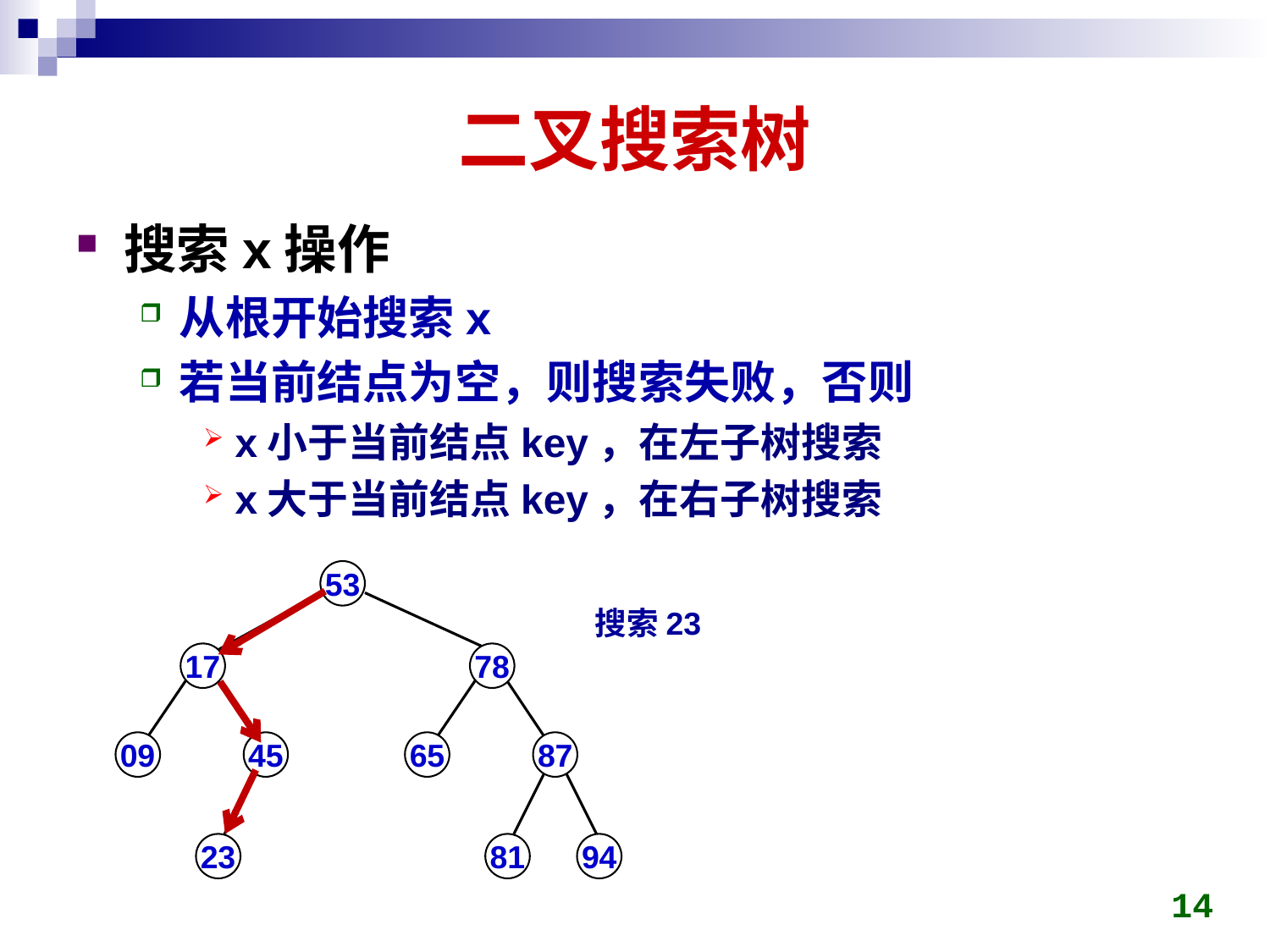

# 二叉搜索树
搜索x操作
从根开始搜索x
若当前结点为空，则搜索失败，否则
x小于当前结点key，在左子树搜索
x大于当前结点key，在右子树搜索

53

17
78

09
45
65
87

94
23
81

搜索23

14